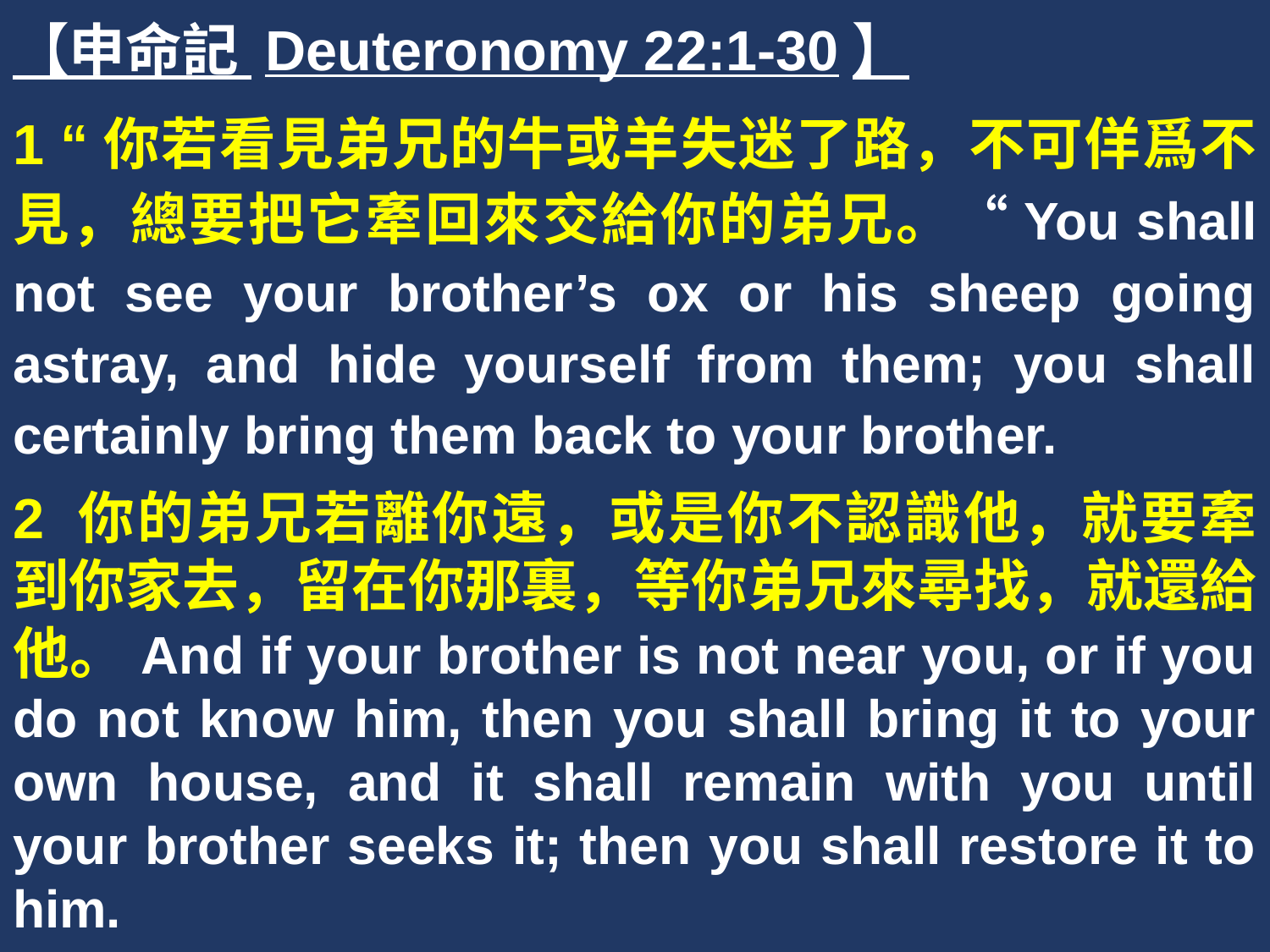

【申命記 Deuteronomy 22:1-30】
1 “你若看見弟兄的牛或羊失迷了路，不可佯爲不見，總要把它牽回來交給你的弟兄。“You shall not see your brother’s ox or his sheep going astray, and hide yourself from them; you shall certainly bring them back to your brother.
2 你的弟兄若離你遠，或是你不認識他，就要牽到你家去，留在你那裏，等你弟兄來尋找，就還給他。And if your brother is not near you, or if you do not know him, then you shall bring it to your own house, and it shall remain with you until your brother seeks it; then you shall restore it to him.